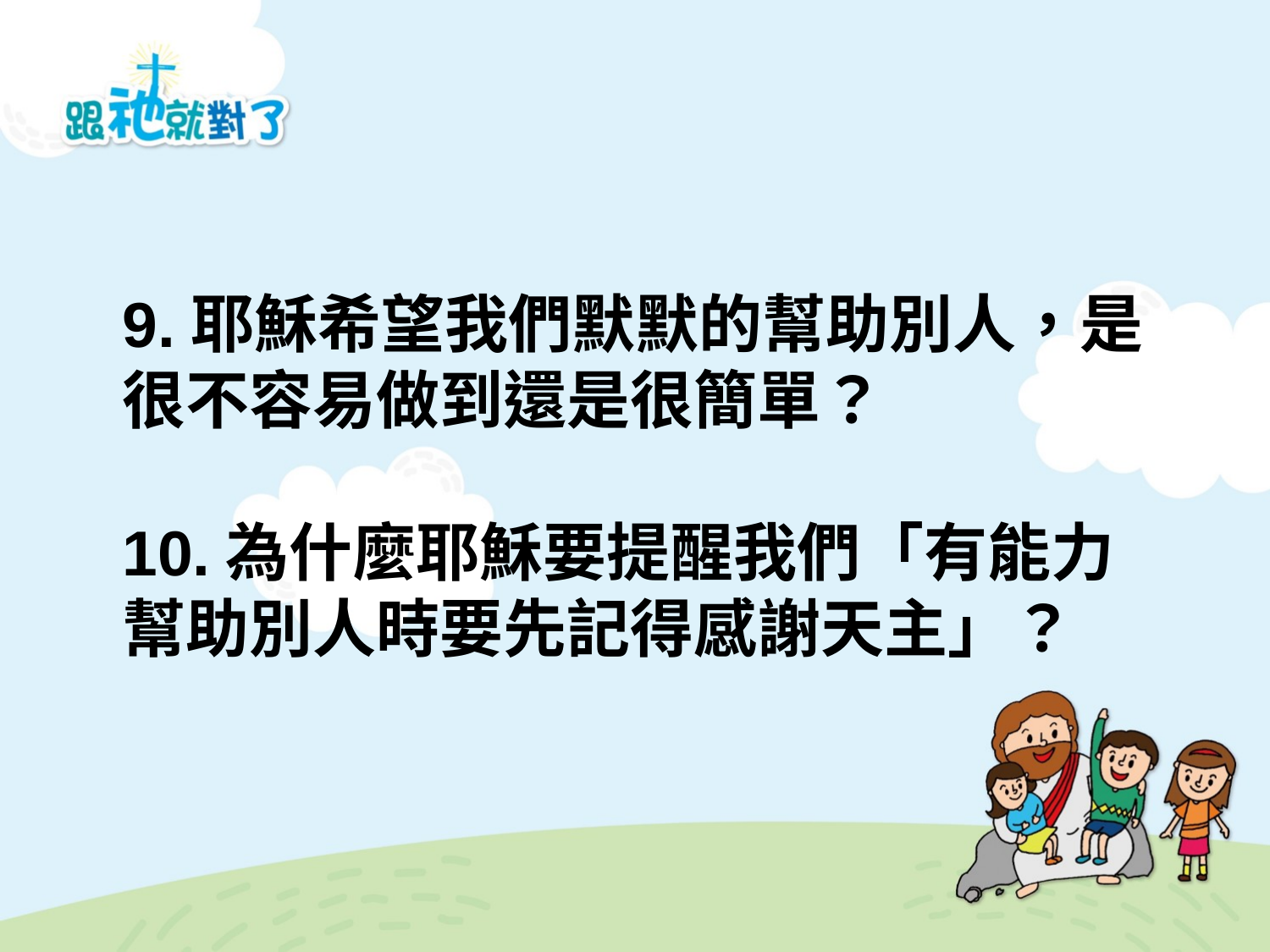

9.耶穌希望我們默默的幫助別人，是很不容易做到還是很簡單？

10.為什麼耶穌要提醒我們「有能力幫助別人時要先記得感謝天主」？